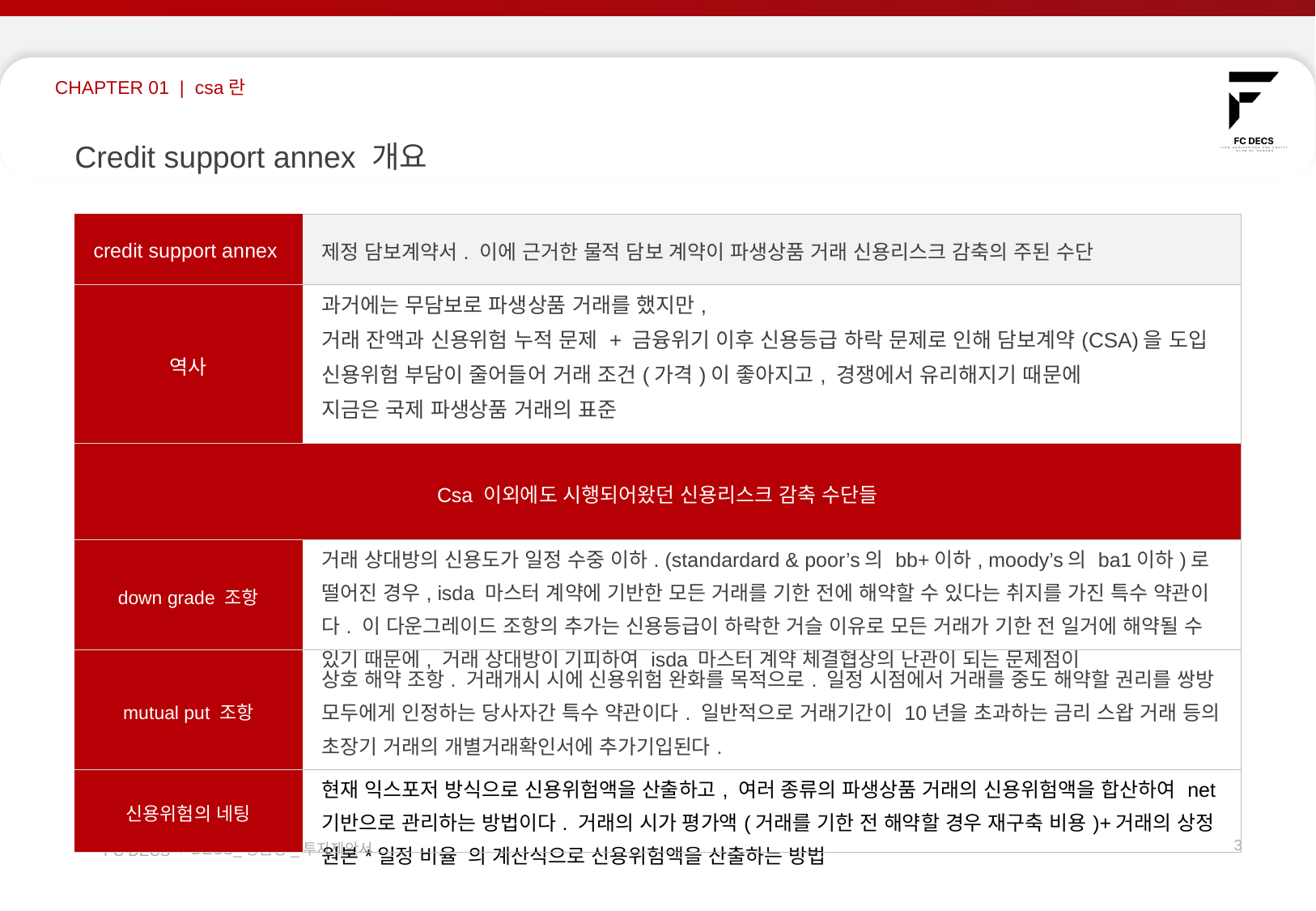

CHAPTER 01  |  csa란
Credit support annex 개요
| credit support annex | 제정 담보계약서. 이에 근거한 물적 담보 계약이 파생상품 거래 신용리스크 감축의 주된 수단 |
| --- | --- |
| 역사 | 과거에는 무담보로 파생상품 거래를 했지만, 거래 잔액과 신용위험 누적 문제 + 금융위기 이후 신용등급 하락 문제로 인해 담보계약(CSA)을 도입 신용위험 부담이 줄어들어 거래 조건(가격)이 좋아지고, 경쟁에서 유리해지기 때문에 지금은 국제 파생상품 거래의 표준 |
| Csa 이외에도 시행되어왔던 신용리스크 감축 수단들 |  |
| down grade 조항 | 거래 상대방의 신용도가 일정 수중 이하. (standardard & poor’s의 bb+이하, moody’s의 ba1이하)로 떨어진 경우, isda 마스터 계약에 기반한 모든 거래를 기한 전에 해약할 수 있다는 취지를 가진 특수 약관이다. 이 다운그레이드 조항의 추가는 신용등급이 하락한 거슬 이유로 모든 거래가 기한 전 일거에 해약될 수 있기 때문에, 거래 상대방이 기피하여 isda 마스터 계약 체결협상의 난관이 되는 문제점이 |
| mutual put 조항 | 상호 해약 조항. 거래개시 시에 신용위험 완화를 목적으로. 일정 시점에서 거래를 중도 해약할 권리를 쌍방 모두에게 인정하는 당사자간 특수 약관이다. 일반적으로 거래기간이 10년을 초과하는 금리 스왑 거래 등의 초장기 거래의 개별거래확인서에 추가기입된다. |
| 신용위험의 네팅 | 현재 익스포저 방식으로 신용위험액을 산출하고, 여러 종류의 파생상품 거래의 신용위험액을 합산하여 net 기반으로 관리하는 방법이다. 거래의 시가 평가액(거래를 기한 전 해약할 경우 재구축 비용)+거래의 상정 원본\*일정 비율 의 계산식으로 신용위험액을 산출하는 방법 |